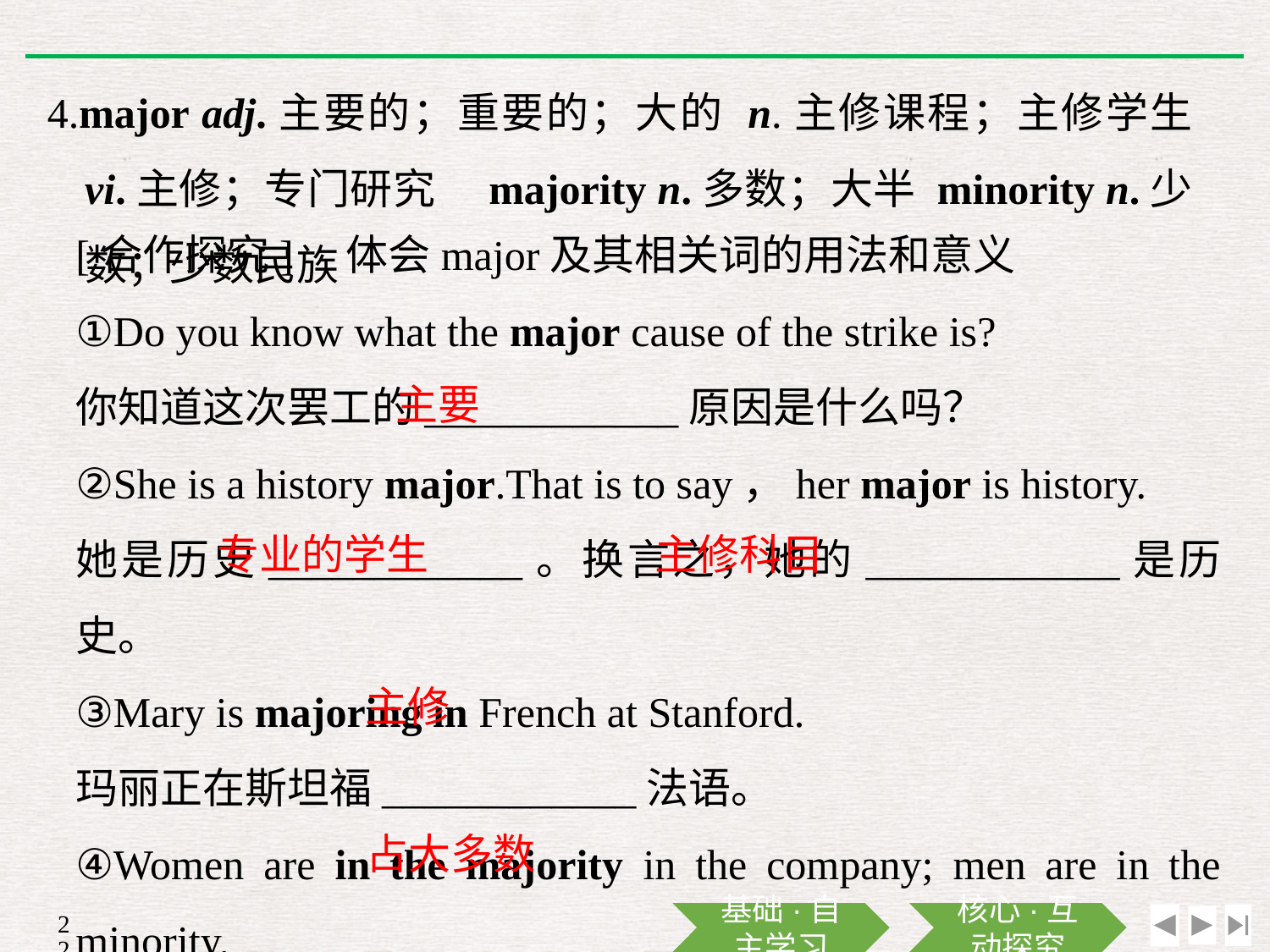

4.major adj.主要的；重要的；大的 n.主修课程；主修学生 vi.主修；专门研究　majority n.多数；大半 minority n.少数；少数民族
[合作探究]　体会major及其相关词的用法和意义
①Do you know what the major cause of the strike is?
你知道这次罢工的____________原因是什么吗？
②She is a history major.That is to say，her major is history.
她是历史____________。换言之，她的____________是历史。
③Mary is majoring in French at Stanford.
玛丽正在斯坦福____________法语。
④Women are in the majority in the company; men are in the minority.
在这家公司，女性____________，男性占少数。
主要
专业的学生
主修科目
主修
占大多数